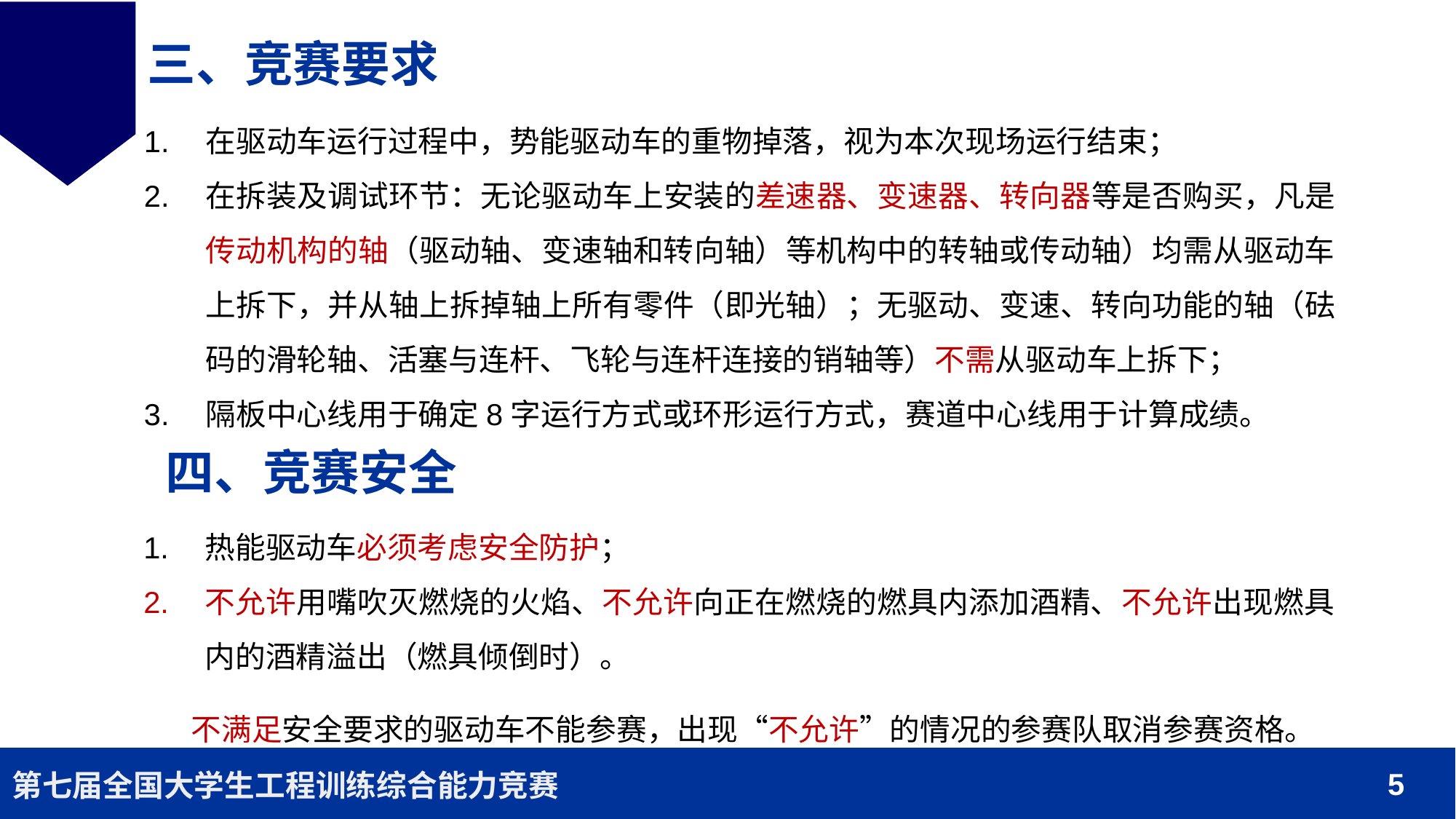

三、竞赛要求
在驱动车运行过程中，势能驱动车的重物掉落，视为本次现场运行结束；
在拆装及调试环节：无论驱动车上安装的差速器、变速器、转向器等是否购买，凡是传动机构的轴（驱动轴、变速轴和转向轴）等机构中的转轴或传动轴）均需从驱动车上拆下，并从轴上拆掉轴上所有零件（即光轴）；无驱动、变速、转向功能的轴（砝码的滑轮轴、活塞与连杆、飞轮与连杆连接的销轴等）不需从驱动车上拆下；
隔板中心线用于确定8字运行方式或环形运行方式，赛道中心线用于计算成绩。

四、竞赛安全
热能驱动车必须考虑安全防护；
不允许用嘴吹灭燃烧的火焰、不允许向正在燃烧的燃具内添加酒精、不允许出现燃具内的酒精溢出（燃具倾倒时）。

      不满足安全要求的驱动车不能参赛，出现“不允许”的情况的参赛队取消参赛资格。